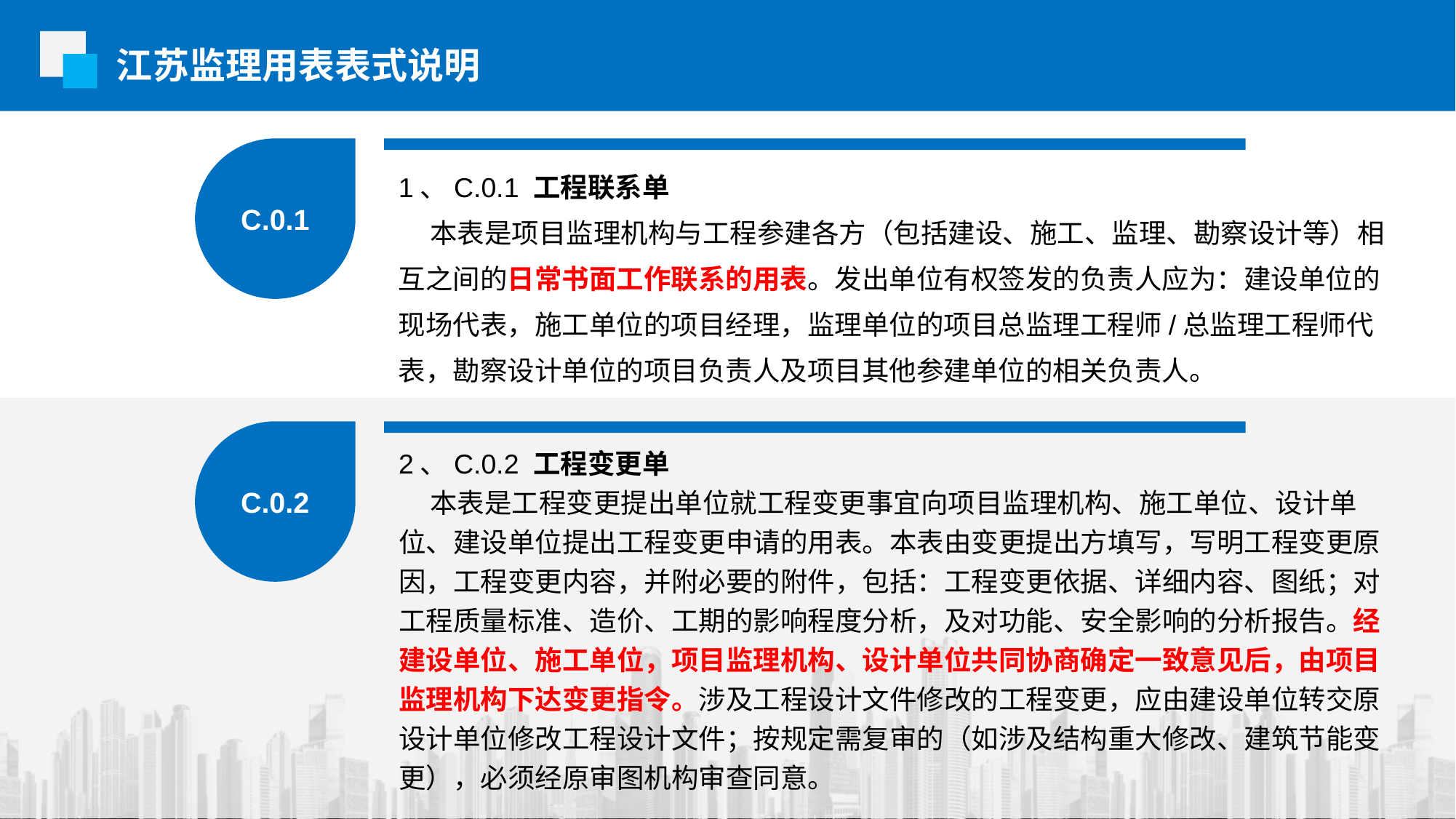

江苏监理用表表式说明

C.0.1

1、C.0.1 工程联系单
    本表是项目监理机构与工程参建各方（包括建设、施工、监理、勘察设计等）相互之间的日常书面工作联系的用表。发出单位有权签发的负责人应为：建设单位的现场代表，施工单位的项目经理，监理单位的项目总监理工程师/总监理工程师代表，勘察设计单位的项目负责人及项目其他参建单位的相关负责人。
C.0.2

2、C.0.2 工程变更单
    本表是工程变更提出单位就工程变更事宜向项目监理机构、施工单位、设计单位、建设单位提出工程变更申请的用表。本表由变更提出方填写，写明工程变更原因，工程变更内容，并附必要的附件，包括：工程变更依据、详细内容、图纸；对工程质量标准、造价、工期的影响程度分析，及对功能、安全影响的分析报告。经建设单位、施工单位，项目监理机构、设计单位共同协商确定一致意见后，由项目监理机构下达变更指令。涉及工程设计文件修改的工程变更，应由建设单位转交原设计单位修改工程设计文件；按规定需复审的（如涉及结构重大修改、建筑节能变更），必须经原审图机构审查同意。